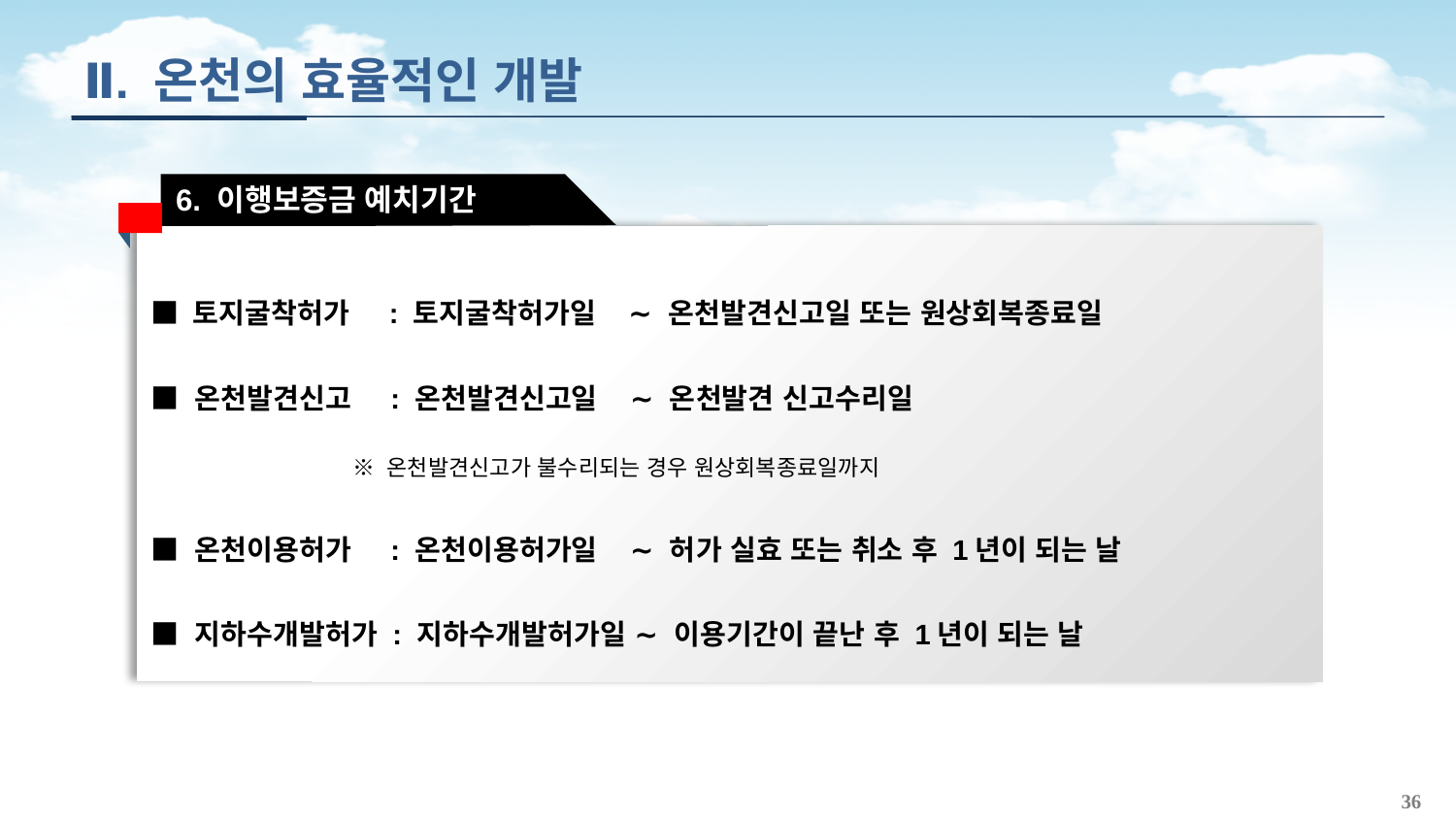

Ⅱ. 온천의 효율적인 개발

6. 이행보증금 예치기간

■ 토지굴착허가    : 토지굴착허가일    ∼  온천발견신고일 또는 원상회복종료일
■ 온천발견신고    : 온천발견신고일    ∼  온천발견 신고수리일
                                ※ 온천발견신고가 불수리되는 경우 원상회복종료일까지
■ 온천이용허가    : 온천이용허가일    ∼  허가 실효 또는 취소 후 1년이 되는 날
■ 지하수개발허가 : 지하수개발허가일 ∼  이용기간이 끝난 후 1년이 되는 날
36